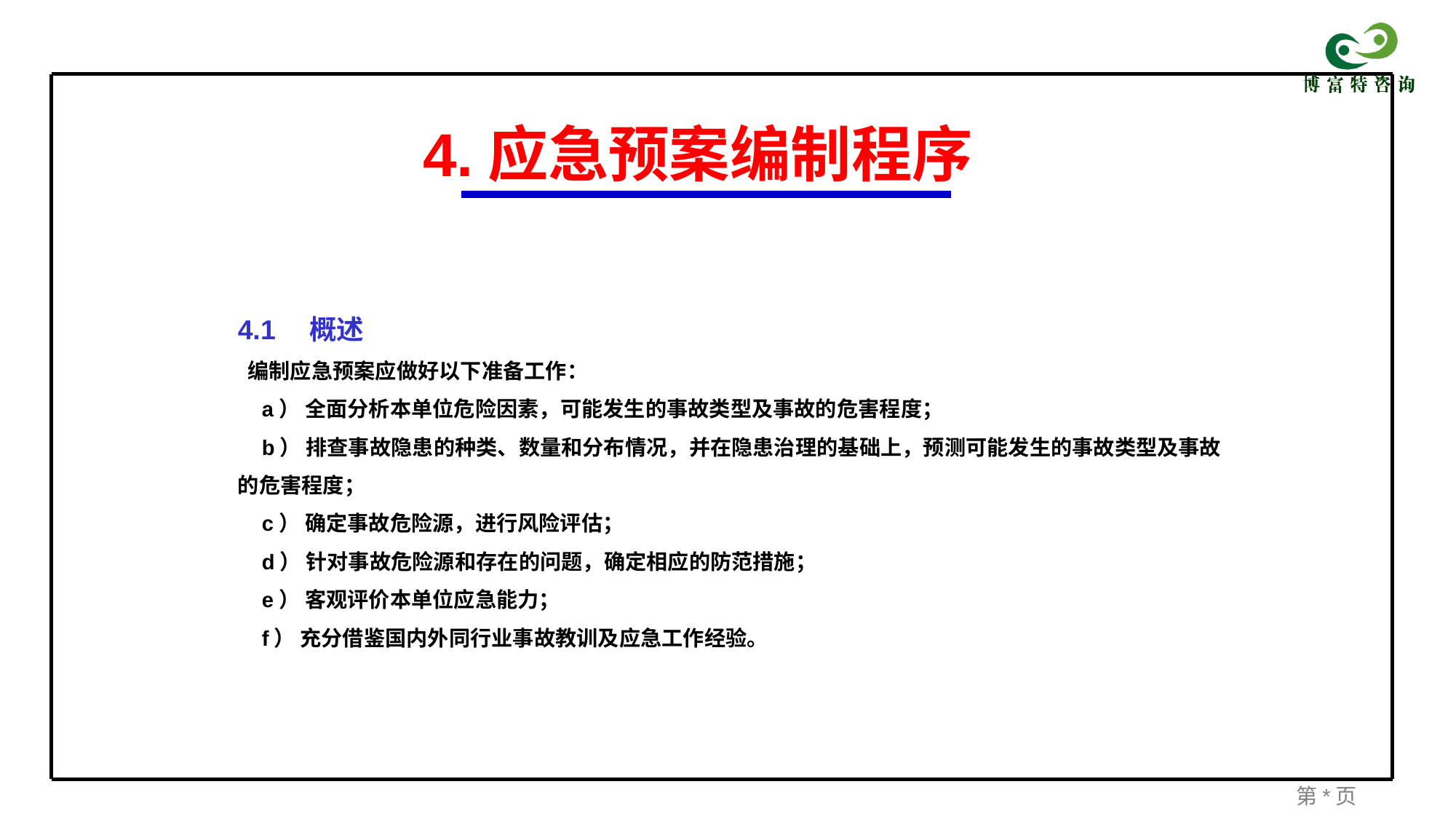

4.应急预案编制程序
4.1　概述
 编制应急预案应做好以下准备工作：
    a） 全面分析本单位危险因素，可能发生的事故类型及事故的危害程度；
    b） 排查事故隐患的种类、数量和分布情况，并在隐患治理的基础上，预测可能发生的事故类型及事故的危害程度；
    c） 确定事故危险源，进行风险评估；
    d） 针对事故危险源和存在的问题，确定相应的防范措施；
    e） 客观评价本单位应急能力；
    f） 充分借鉴国内外同行业事故教训及应急工作经验。